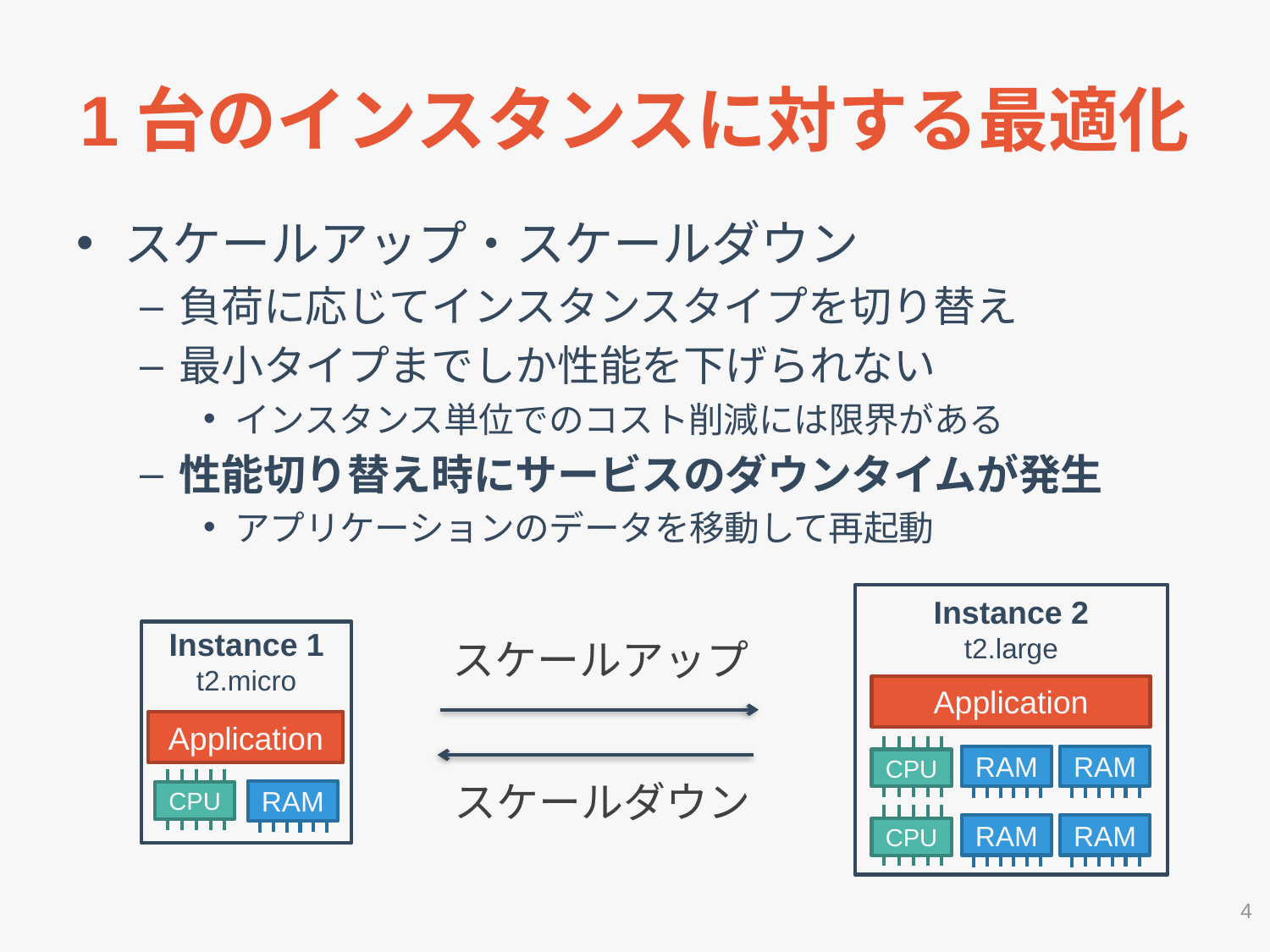

# 1台のインスタンスに対する最適化
スケールアップ・スケールダウン
負荷に応じてインスタンスタイプを切り替え
最小タイプまでしか性能を下げられない
インスタンス単位でのコスト削減には限界がある
性能切り替え時にサービスのダウンタイムが発生
アプリケーションのデータを移動して再起動
Instance 2
t2.large

Application
CPU
RAM
RAM
CPU
RAM
RAM
Instance 1
t2.micro

Application
CPU
RAM
スケールアップ
スケールダウン
4